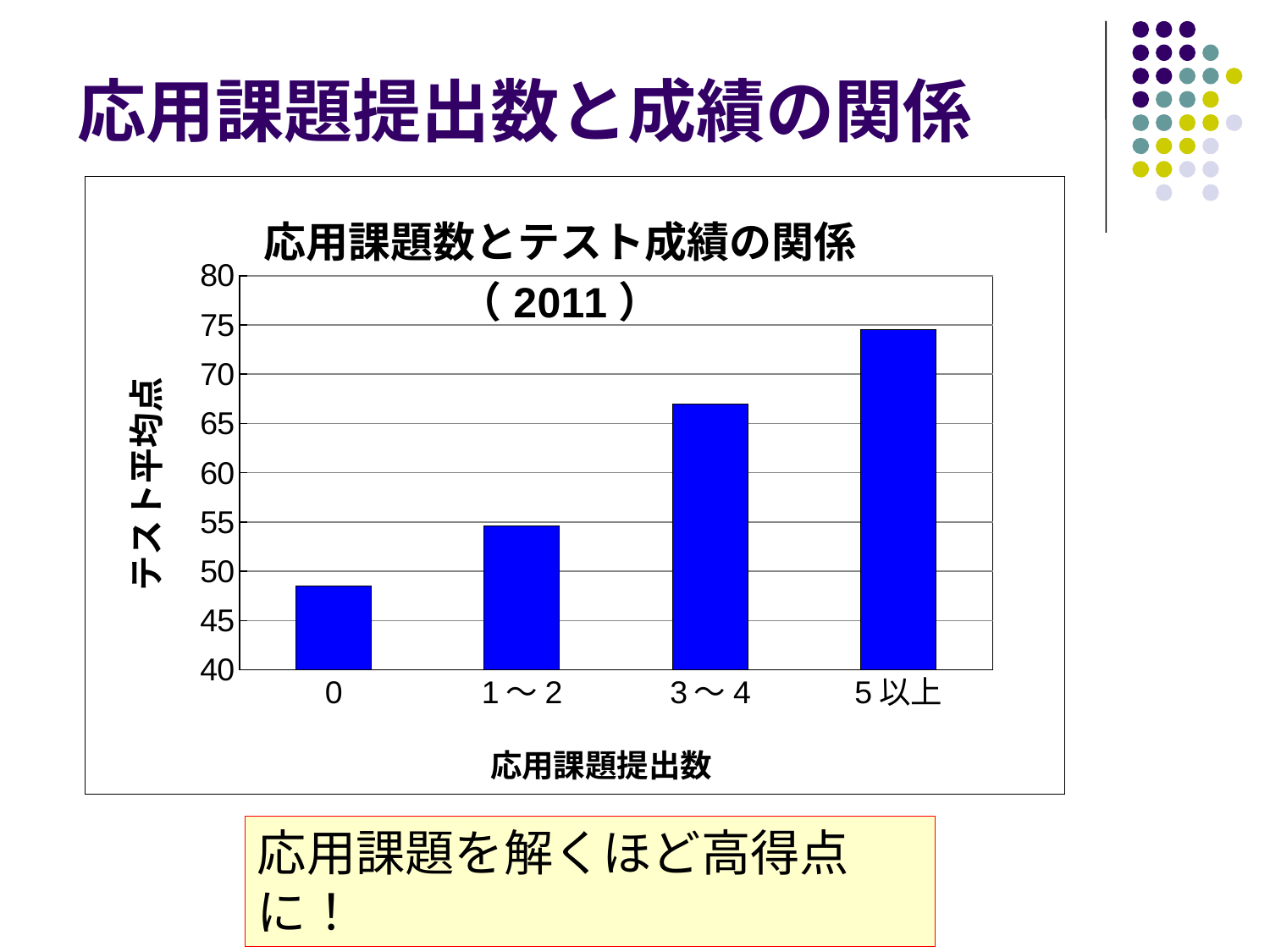

# 応用課題提出数と成績の関係

### Chart: 応用課題数とテスト成績の関係（2011）

| Category | 平均点 |
|---|---|
| 0 | 48.55 |
| 1～2 | 54.61538461538459 |
| 3～4 | 67.0 |
| 5以上 | 74.55555555555553 |
応用課題を解くほど高得点に！